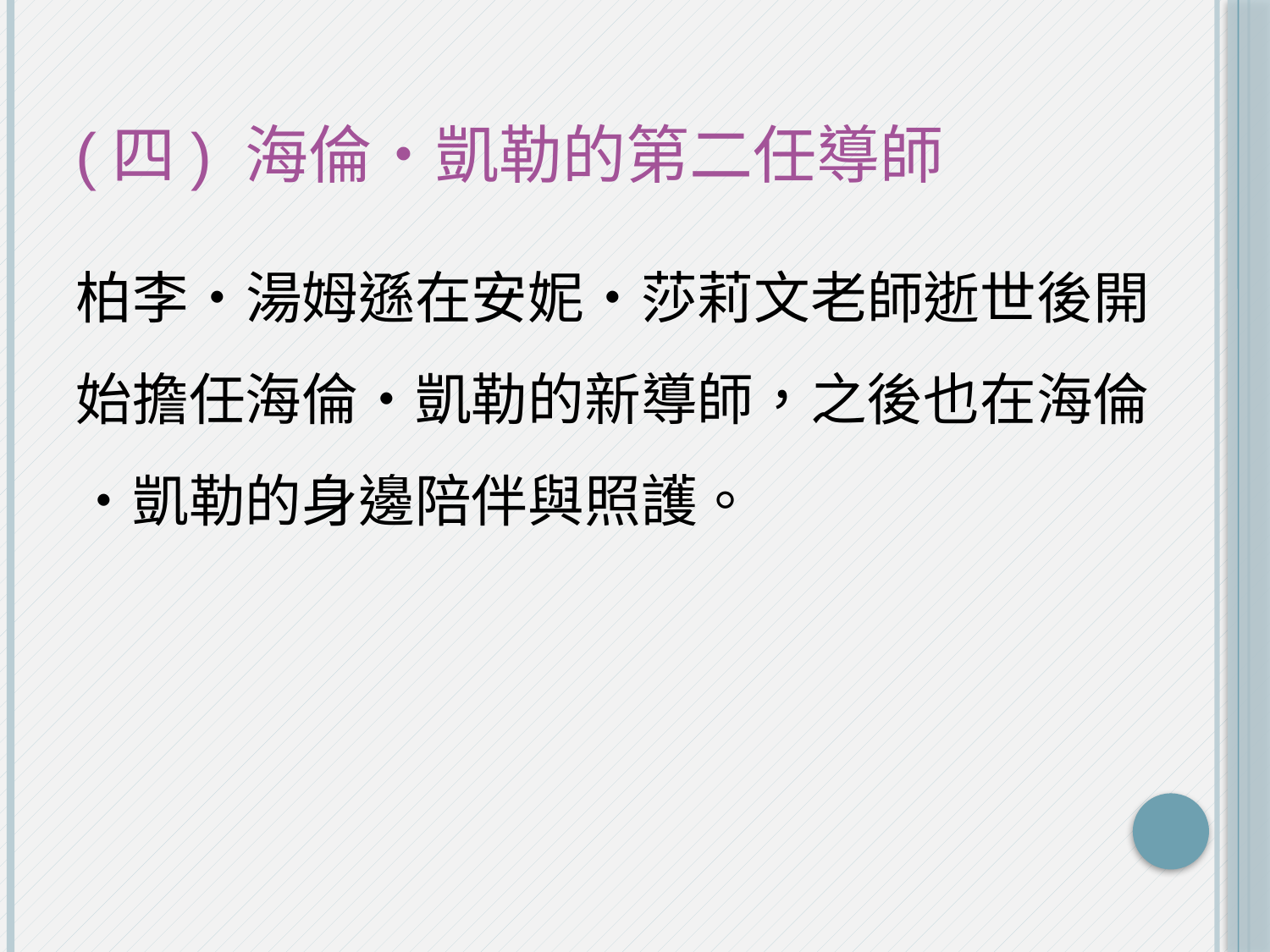

# (四) 海倫‧凱勒的第二任導師
柏李・湯姆遜在安妮・莎莉文老師逝世後開始擔任海倫‧凱勒的新導師，之後也在海倫‧凱勒的身邊陪伴與照護。